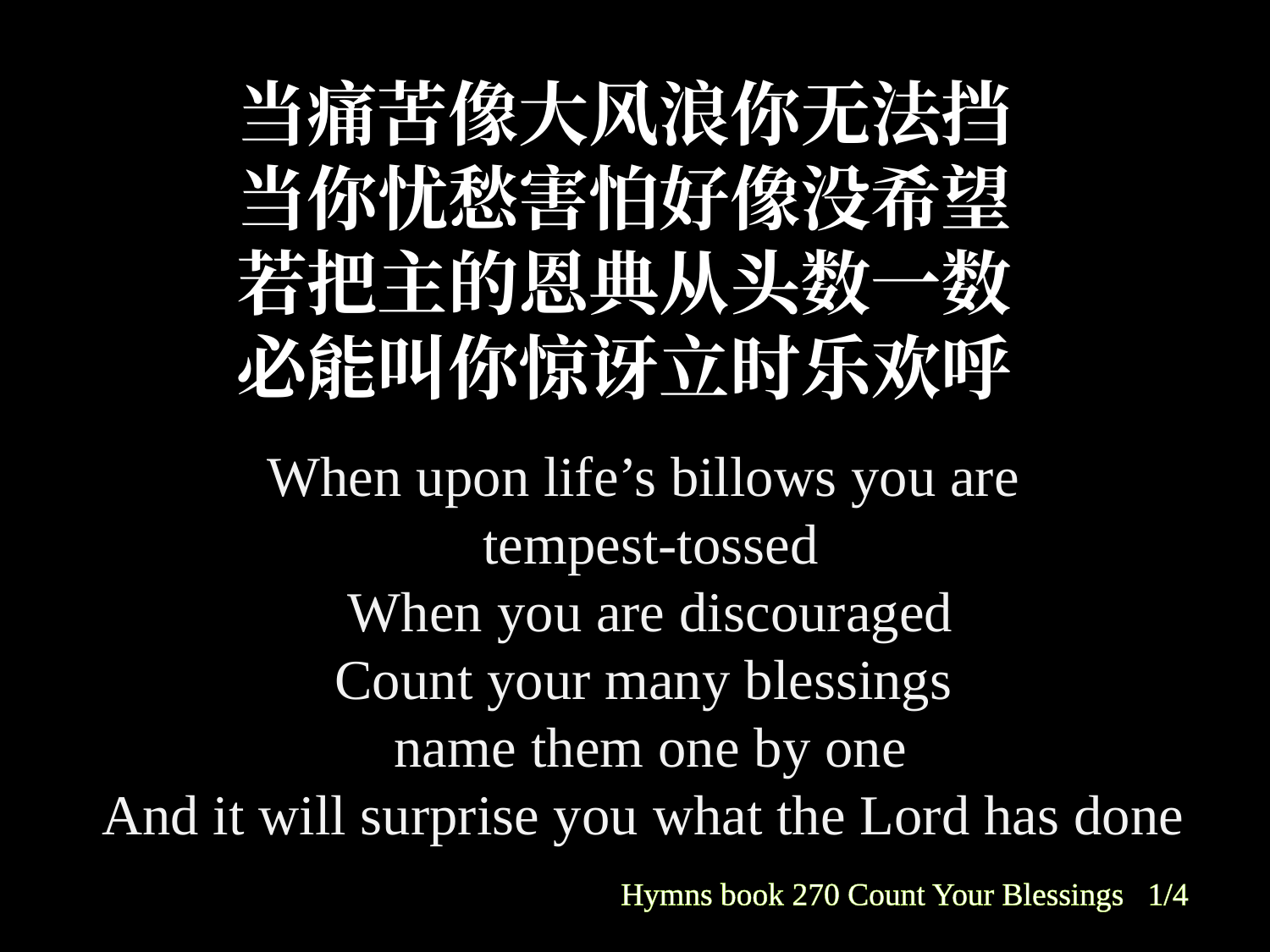

当痛苦像大风浪你无法挡
当你忧愁害怕好像没希望
若把主的恩典从头数一数
必能叫你惊讶立时乐欢呼
When upon life’s billows you are
tempest-tossed
When you are discouraged
Count your many blessings
name them one by one
And it will surprise you what the Lord has done

Hymns book 270 Count Your Blessings   1/4